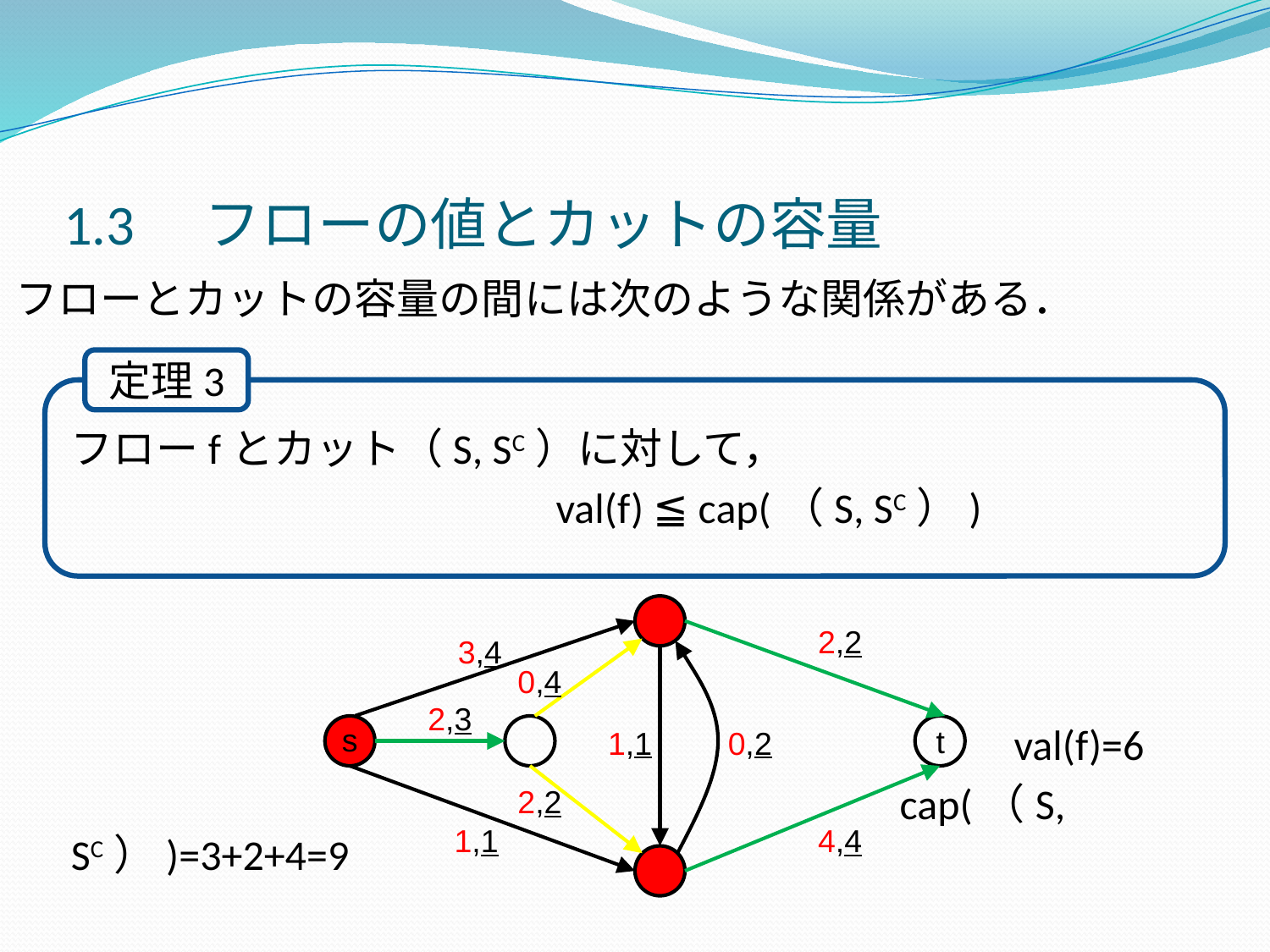

1.3　フローの値とカットの容量
フローとカットの容量の間には次のような関係がある．

定理3

フローfとカット（S, SC）に対して，
                               　　　　val(f) ≦ cap(（S, SC）)

                                                                                                   val(f)=6
                                                                                       cap(（S, SC）)=3+2+4=9

2,2
3,4

0,4
2,3
s

t
1,1
0,2
2,2
1,1
4,4